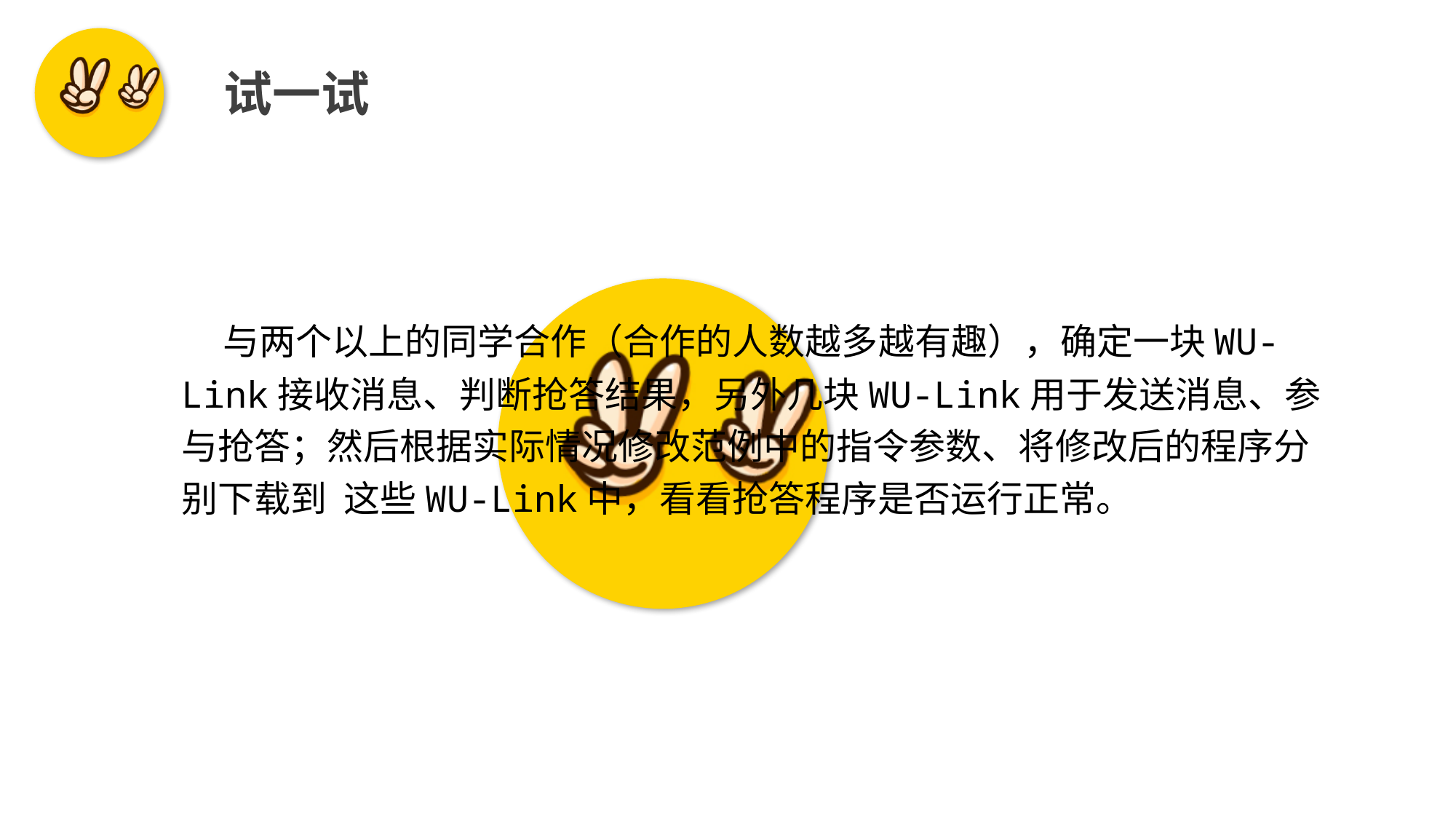

试一试

    与两个以上的同学合作（合作的人数越多越有趣），确定一块WU-Link接收消息、判断抢答结果，另外几块WU-Link用于发送消息、参与抢答；然后根据实际情况修改范例中的指令参数、将修改后的程序分别下载到  这些WU-Link中，看看抢答程序是否运行正常。